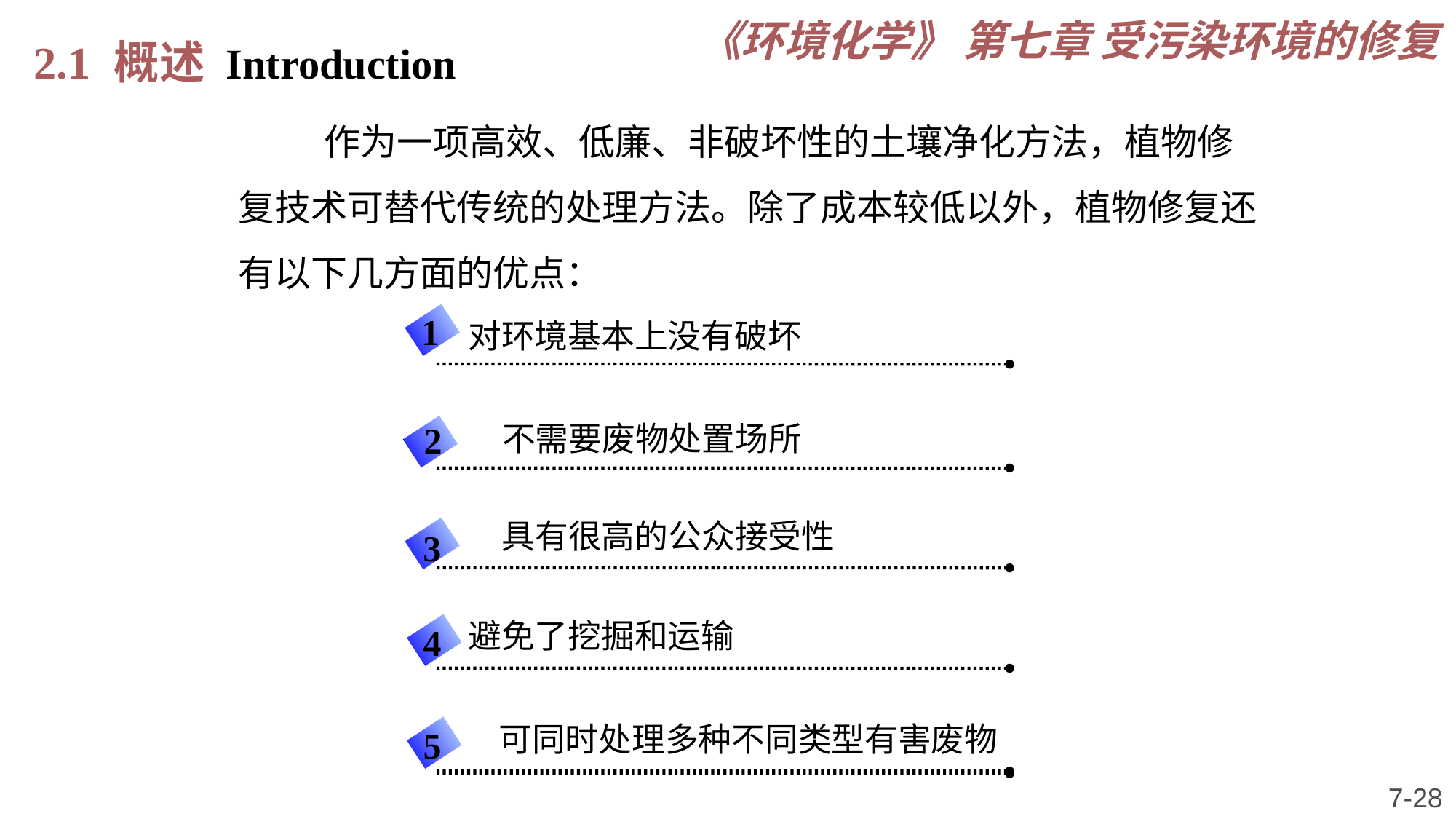

《环境化学》 第七章 受污染环境的修复
2.1 概述 Introduction
作为一项高效、低廉、非破坏性的土壤净化方法，植物修复技术可替代传统的处理方法。除了成本较低以外，植物修复还有以下几方面的优点：
1

对环境基本上没有破坏

2
不需要废物处置场所

具有很高的公众接受性
3

避免了挖掘和运输
4

可同时处理多种不同类型有害废物
5

7-28